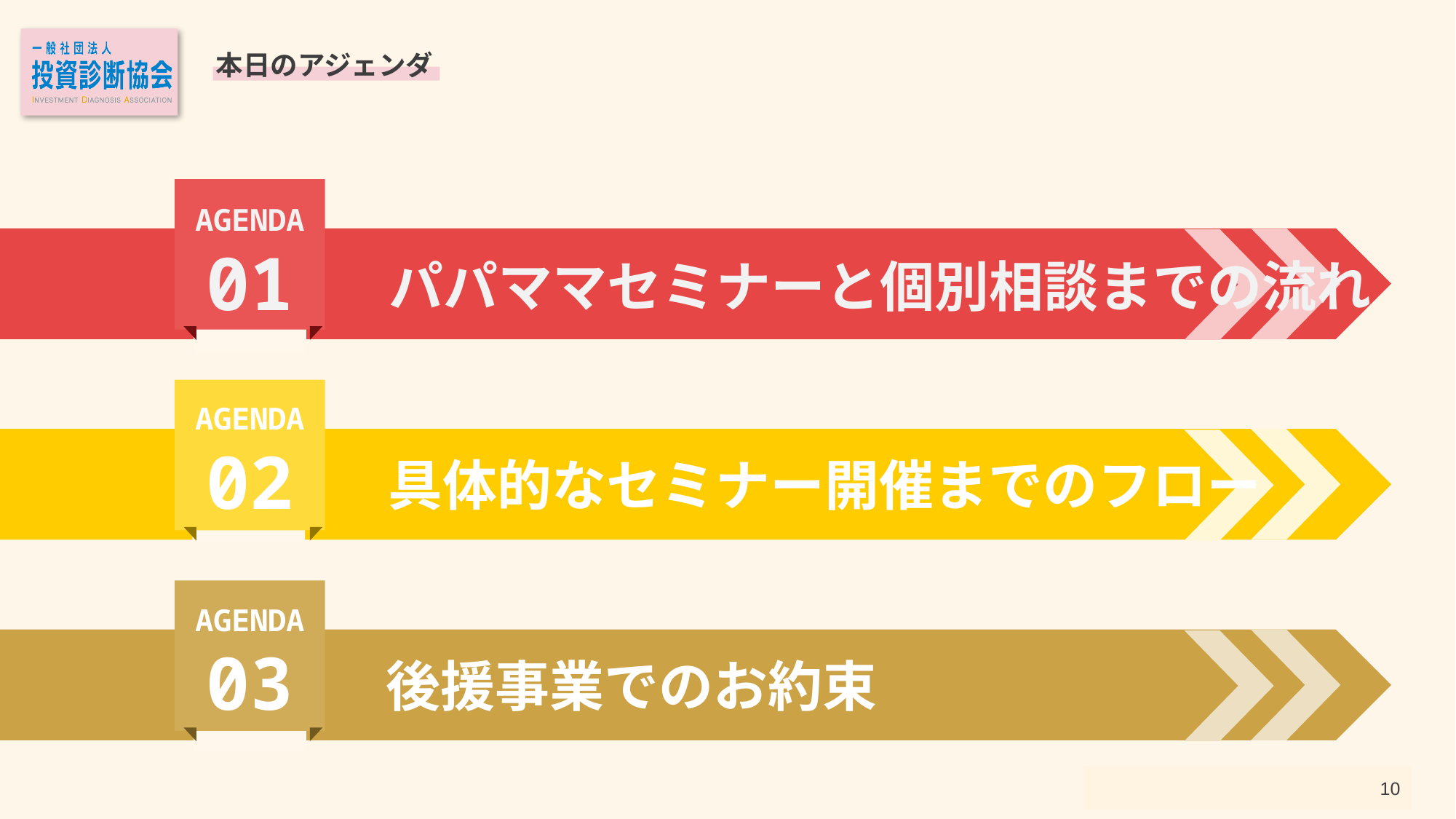

本日のアジェンダ

AGENDA
01

パパママセミナーと個別相談までの流れ

AGENDA
02

具体的なセミナー開催までのフロー

AGENDA
03

後援事業でのお約束

10